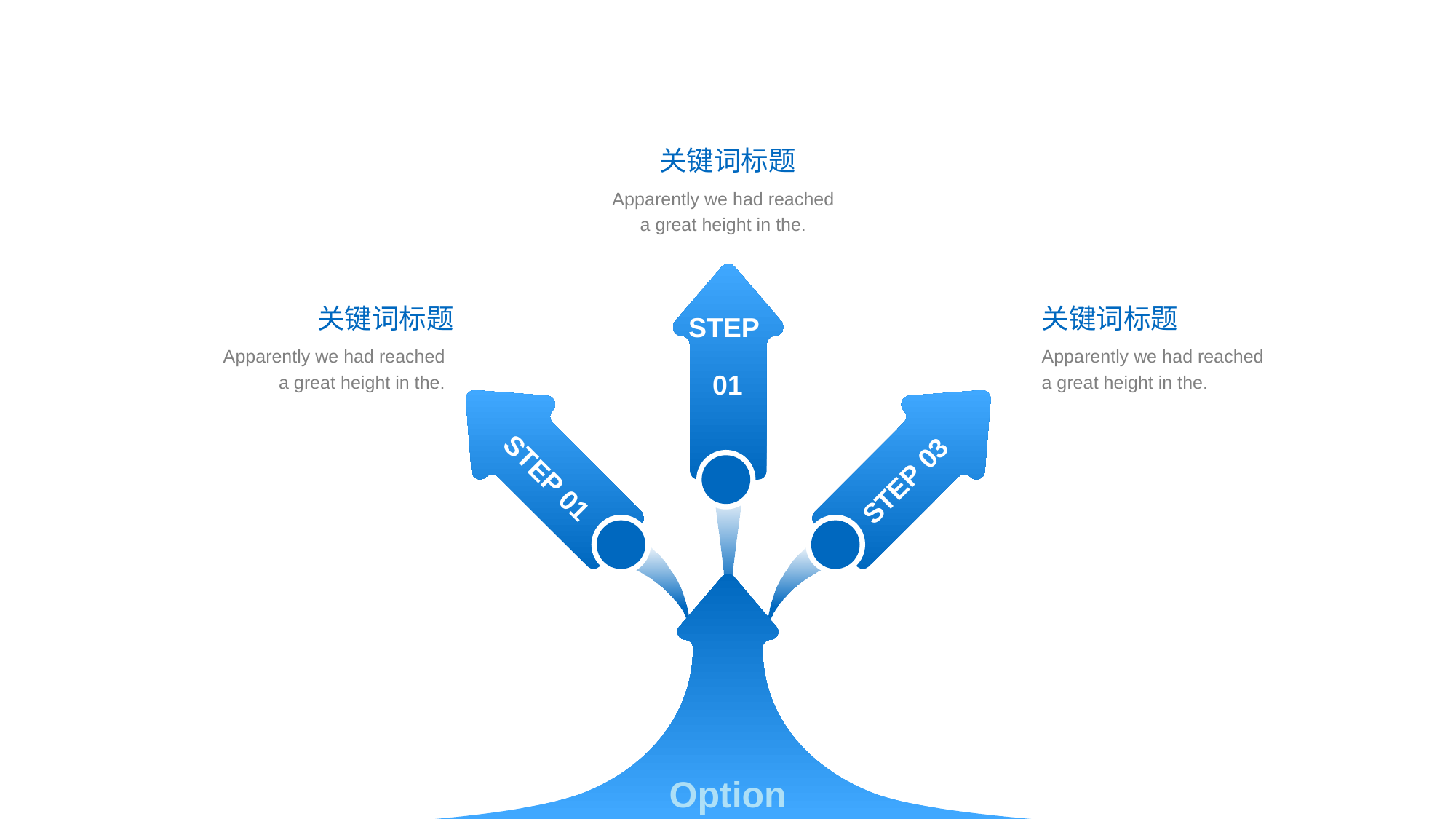

关键词标题
Apparently we had reached a great height in the.
Option
关键词标题
Apparently we had reached a great height in the.
关键词标题
Apparently we had reached a great height in the.
STEP
01

STEP 01

STEP 03